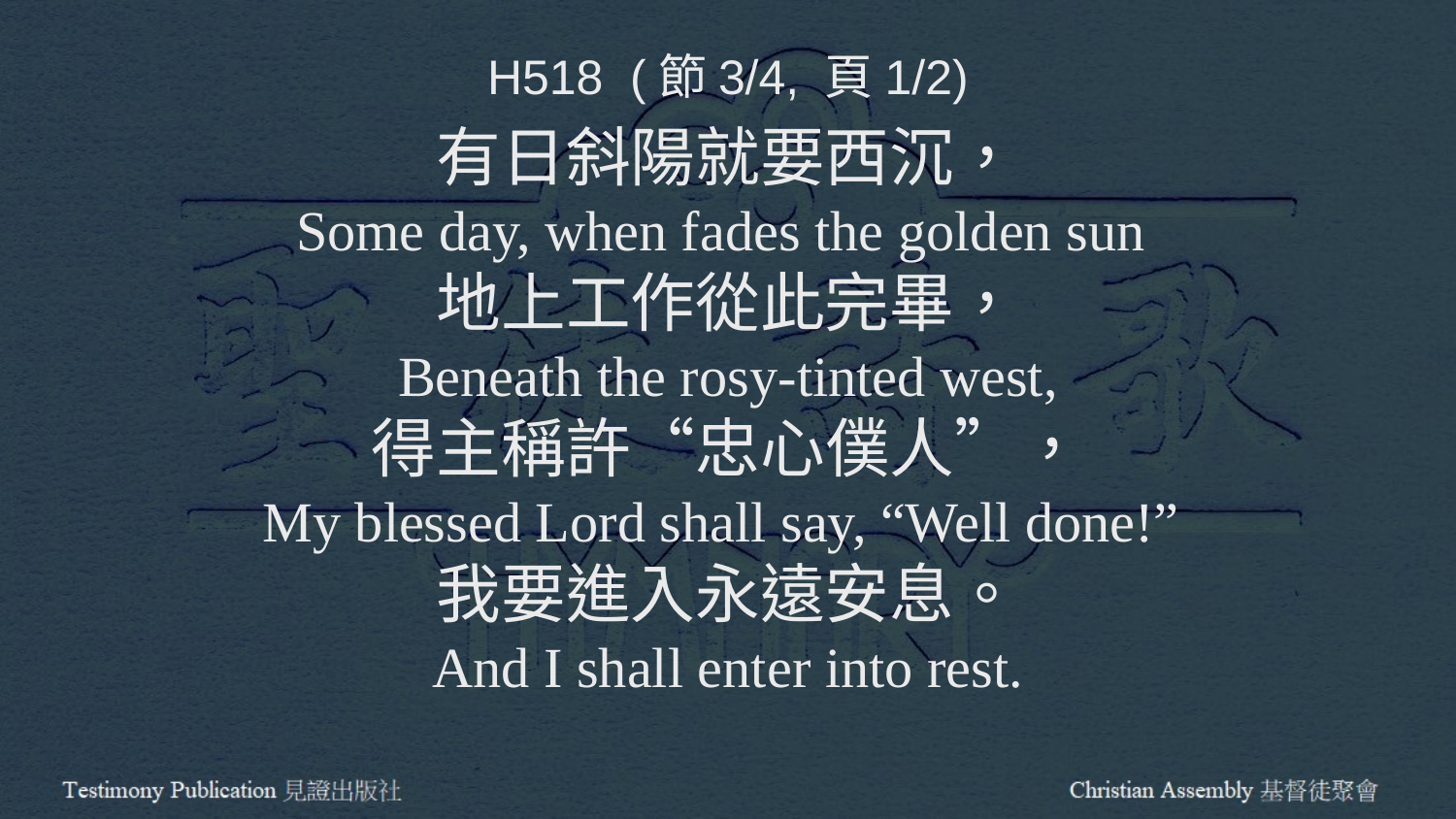

H518  (節3/4, 頁1/2)
有日斜陽就要西沉，
Some day, when fades the golden sun
地上工作從此完畢，
Beneath the rosy-tinted west,
得主稱許“忠心僕人”，
My blessed Lord shall say, “Well done!”
我要進入永遠安息。
And I shall enter into rest.